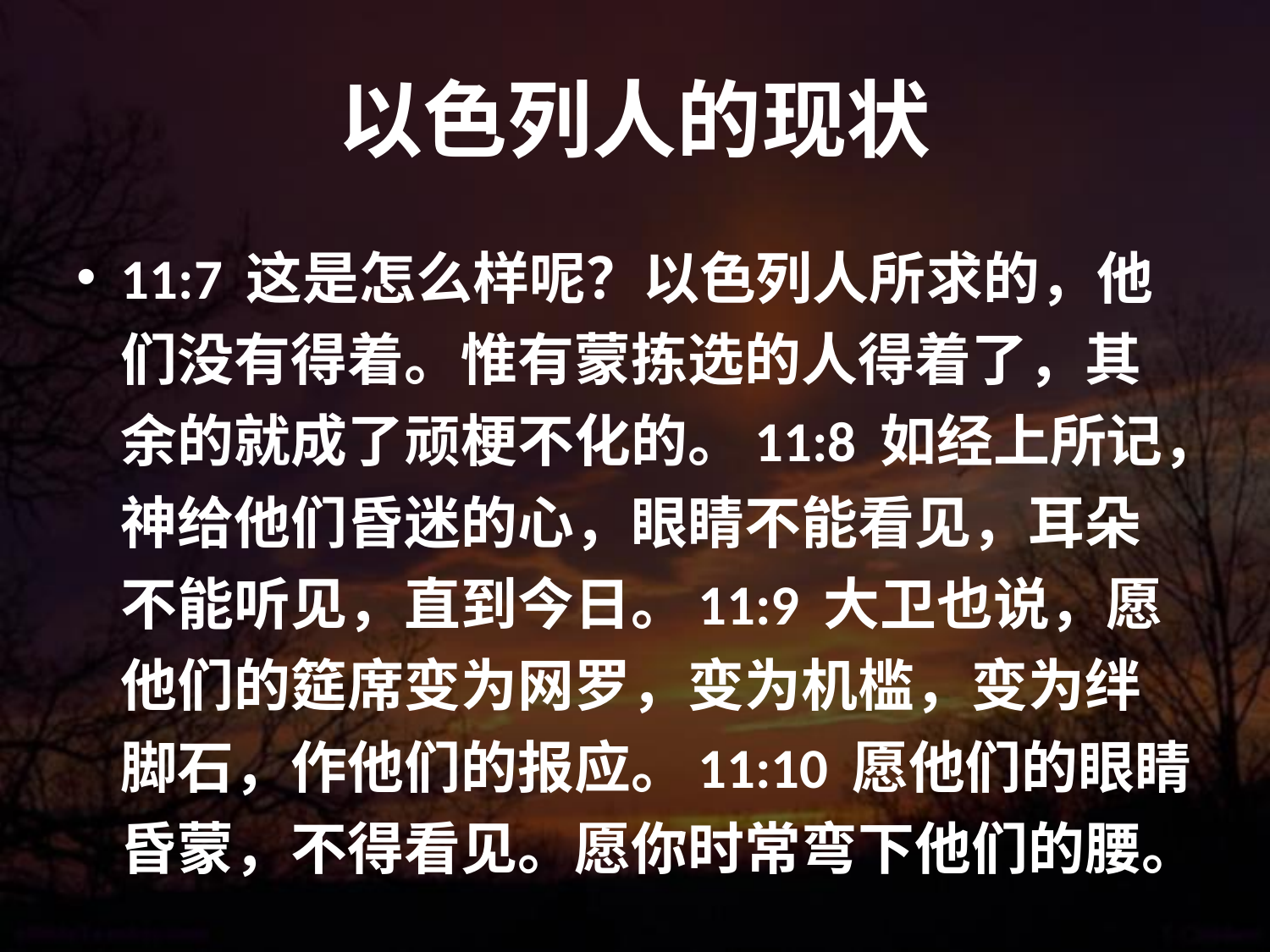

# 以色列人的现状
11:7 这是怎么样呢？以色列人所求的，他们没有得着。惟有蒙拣选的人得着了，其余的就成了顽梗不化的。11:8 如经上所记，神给他们昏迷的心，眼睛不能看见，耳朵不能听见，直到今日。11:9 大卫也说，愿他们的筵席变为网罗，变为机槛，变为绊脚石，作他们的报应。11:10 愿他们的眼睛昏蒙，不得看见。愿你时常弯下他们的腰。